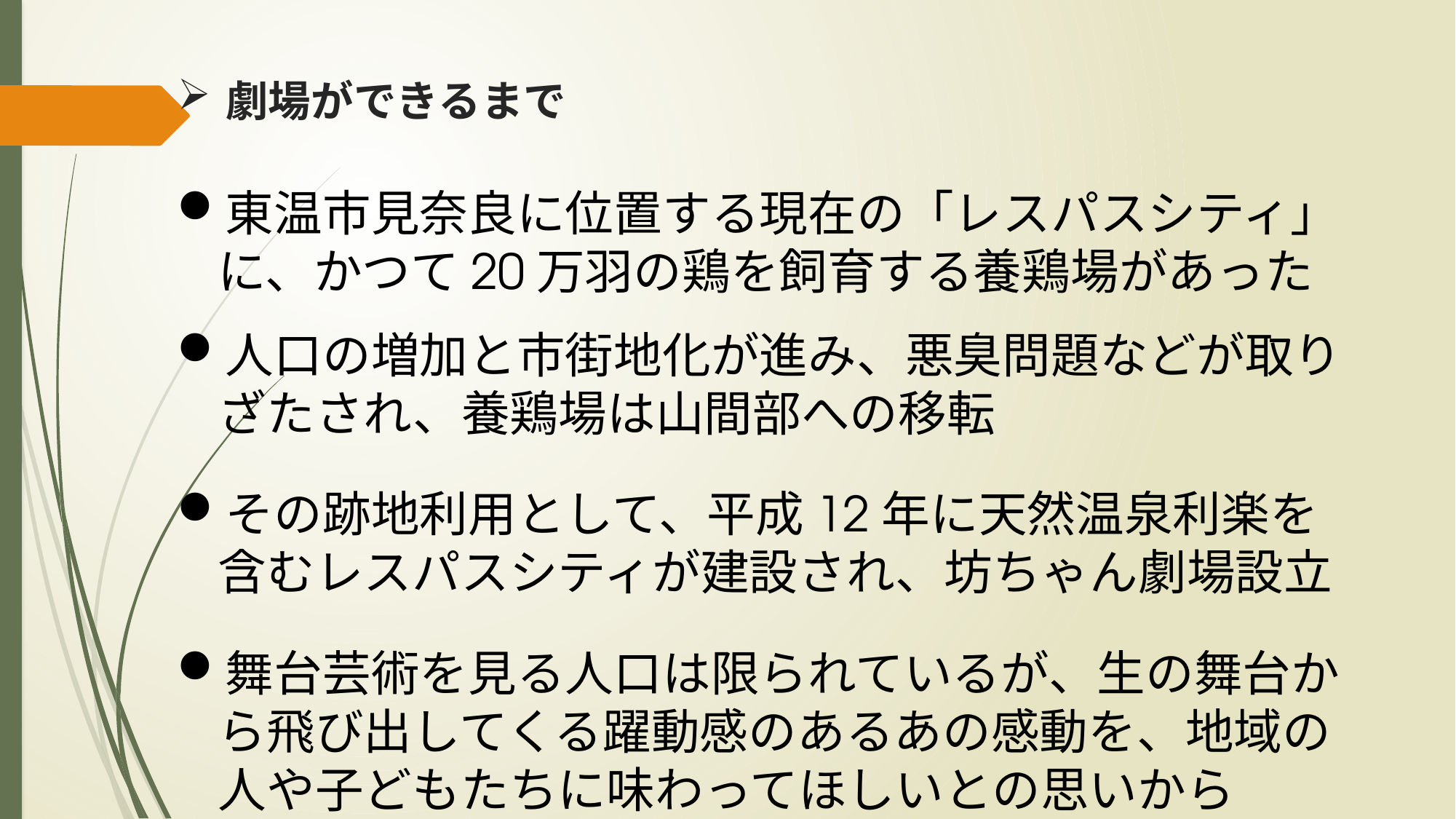

# 劇場ができるまで
東温市見奈良に位置する現在の「レスパスシティ」に、かつて20万羽の鶏を飼育する養鶏場があった
人口の増加と市街地化が進み、悪臭問題などが取りざたされ、養鶏場は山間部への移転
その跡地利用として、平成12年に天然温泉利楽を含むレスパスシティが建設され、坊ちゃん劇場設立
舞台芸術を見る人口は限られているが、生の舞台から飛び出してくる躍動感のあるあの感動を、地域の人や子どもたちに味わってほしいとの思いから